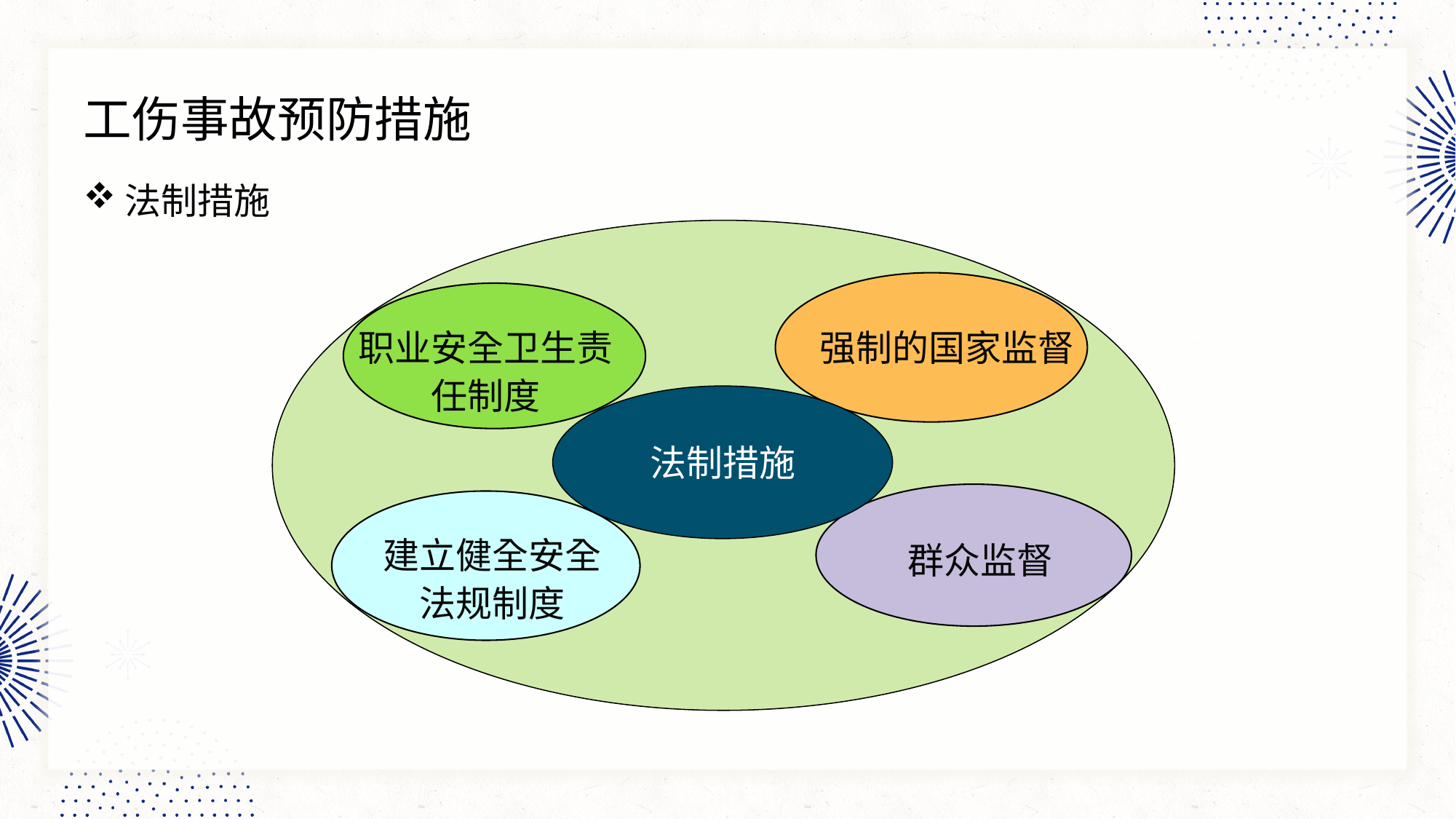

工伤事故预防措施
法制措施

职业安全卫生责任制度
强制的国家监督
法制措施

建立健全安全法规制度
群众监督